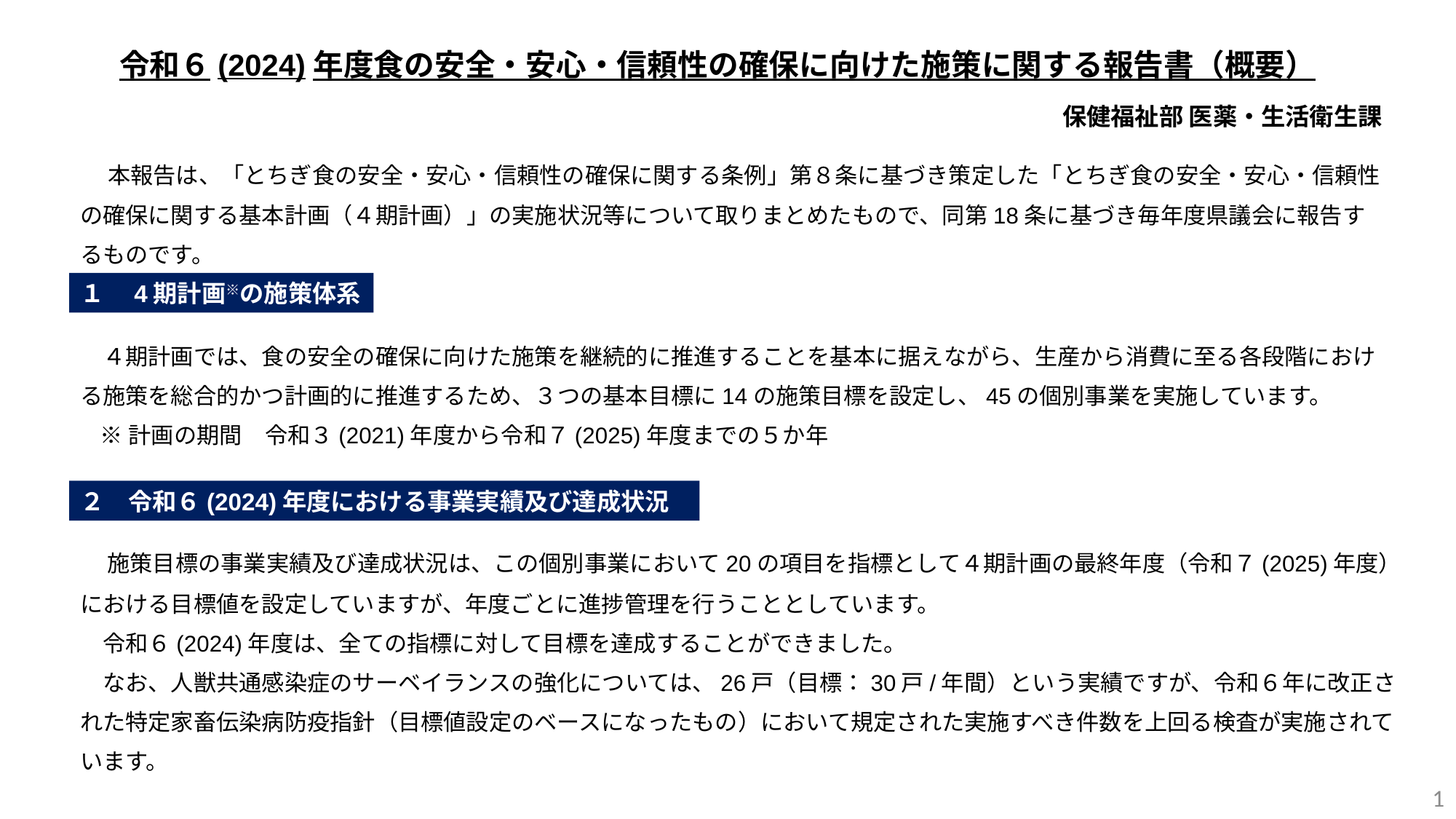

# 令和６(2024)年度食の安全・安心・信頼性の確保に向けた施策に関する報告書（概要）
保健福祉部 医薬・生活衛生課
　 本報告は、「とちぎ食の安全・安心・信頼性の確保に関する条例」第８条に基づき策定した「とちぎ食の安全・安心・信頼性の確保に関する基本計画（４期計画）」の実施状況等について取りまとめたもので、同第18条に基づき毎年度県議会に報告するものです。
１　4期計画※の施策体系

　４期計画では、食の安全の確保に向けた施策を継続的に推進することを基本に据えながら、生産から消費に至る各段階における施策を総合的かつ計画的に推進するため、３つの基本目標に14の施策目標を設定し、45の個別事業を実施しています。
    ※計画の期間　令和３(2021)年度から令和７(2025)年度までの５か年
２　令和６(2024)年度における事業実績及び達成状況
　施策目標の事業実績及び達成状況は、この個別事業において20の項目を指標として４期計画の最終年度（令和７(2025)年度）における目標値を設定していますが、年度ごとに進捗管理を行うこととしています。
　令和６(2024)年度は、全ての指標に対して目標を達成することができました。
　なお、人獣共通感染症のサーベイランスの強化については、26戸（目標：30戸/年間）という実績ですが、令和６年に改正された特定家畜伝染病防疫指針（目標値設定のベースになったもの）において規定された実施すべき件数を上回る検査が実施されています。
1